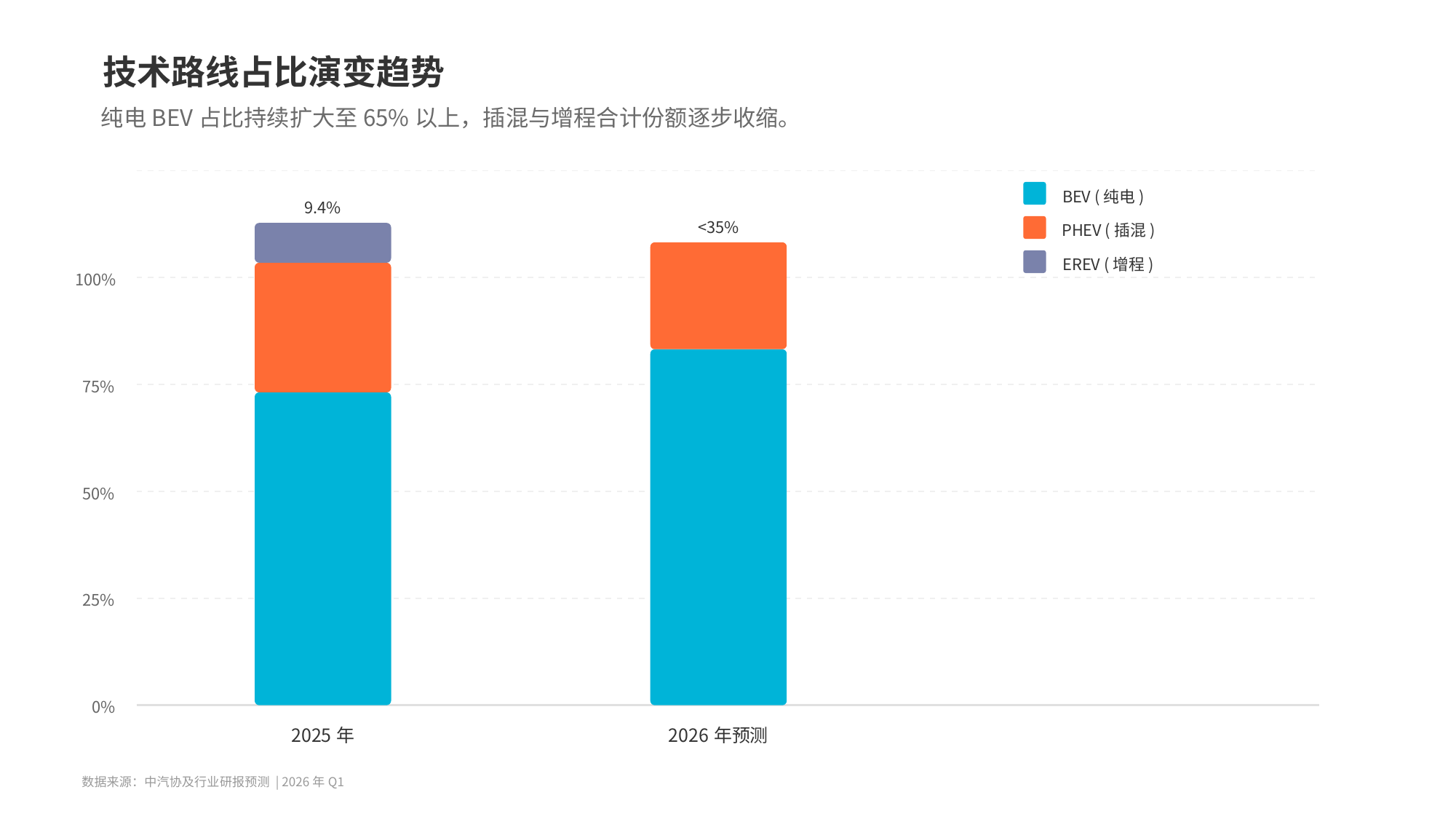

技术路线占比演变趋势
纯电BEV占比持续扩大至65%以上，插混与增程合计份额逐步收缩。

BEV (纯电)

PHEV (插混)

EREV (增程)
9.4%
<35%

30.4%

100%

65%+

60.2%
75%

50%

25%

0%

2025年
2026年预测
数据来源：中汽协及行业研报预测 | 2026年Q1